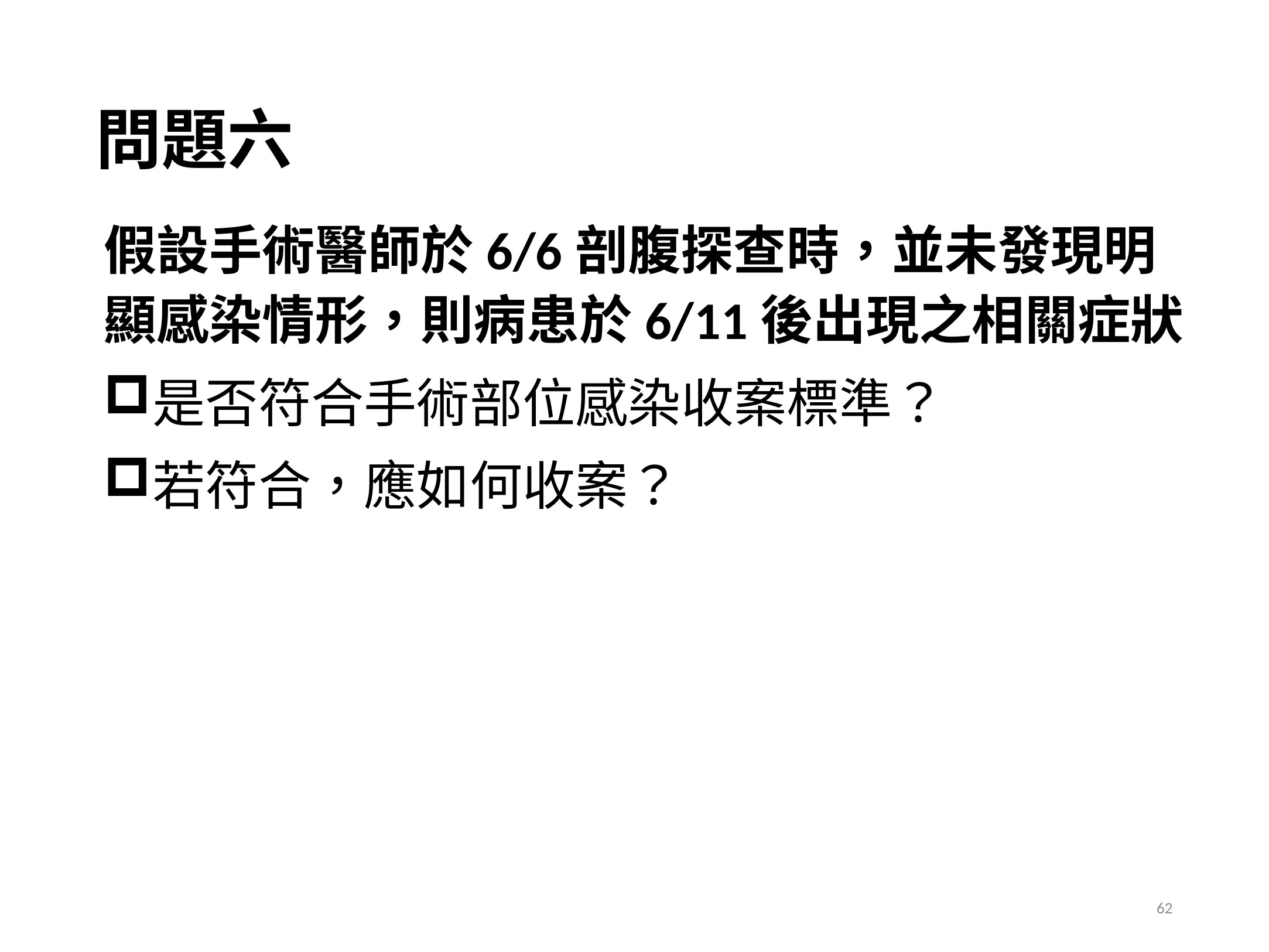

# 問題六
假設手術醫師於6/6剖腹探查時，並未發現明顯感染情形，則病患於6/11後出現之相關症狀
是否符合手術部位感染收案標準？
若符合，應如何收案？
62